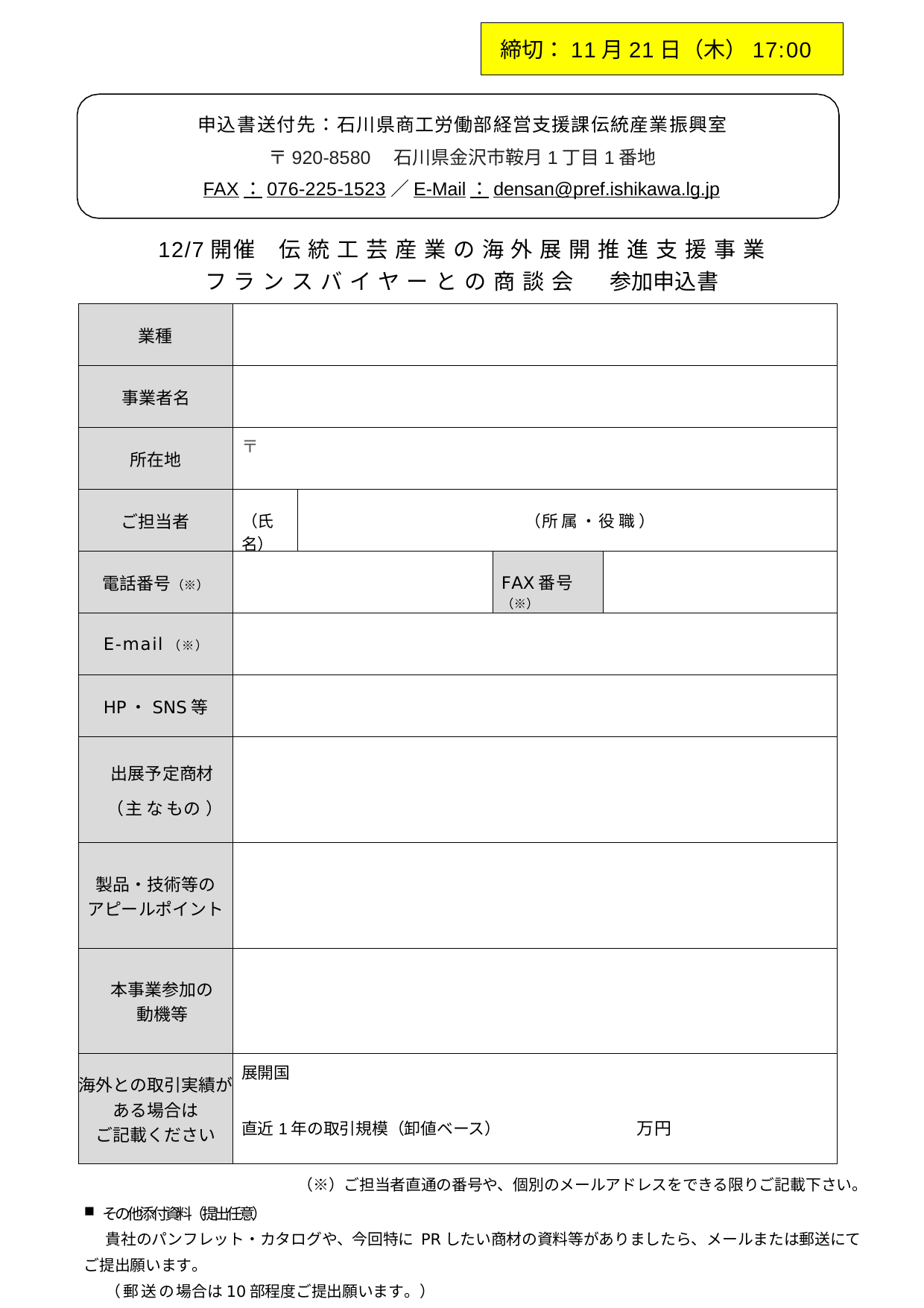

締切：11月21日（木）17:00

申込書送付先：石川県商工労働部経営支援課伝統産業振興室
〒920-8580　石川県金沢市鞍月1丁目1番地
FAX：076-225-1523／E-Mail：densan@pref.ishikawa.lg.jp

12/7開催　伝統工芸産業の海外展開推進支援事業
フランスバイヤーとの商談会　参加申込書
| 業種 |  |  |  |  |  |
| --- | --- | --- | --- | --- | --- |
| 事業者名 |  |  |  |  |  |
| 所在地 | 〒 |  |  |  |  |
| ご担当者 | （氏名） |  | （所属・役職） |  |  |
| 電話番号（※） |  |  | FAX番号（※） |  |  |
| E-mail（※） |  |  |  |  |  |
| HP・SNS等 |  |  |  |  |  |
| 出展予定商材 （主なもの） |  |  |  |  |  |
| 製品・技術等の アピールポイント |  |  |  |  |  |
| 本事業参加の 動機等 |  |  |  |  |  |
| 海外との取引実績がある場合は ご記載ください | 展開国 直近1年の取引規模（卸値ベース）　　　　　　　　万円 |  |  |  |  |
（※）ご担当者直通の番号や、個別のメールアドレスをできる限りご記載下さい。
その他添付資料（提出任意）
貴社のパンフレット・カタログや、今回特にPRしたい商材の資料等がありましたら、メールまたは郵送にてご提出願います。
（郵送の場合は10部程度ご提出願います。）